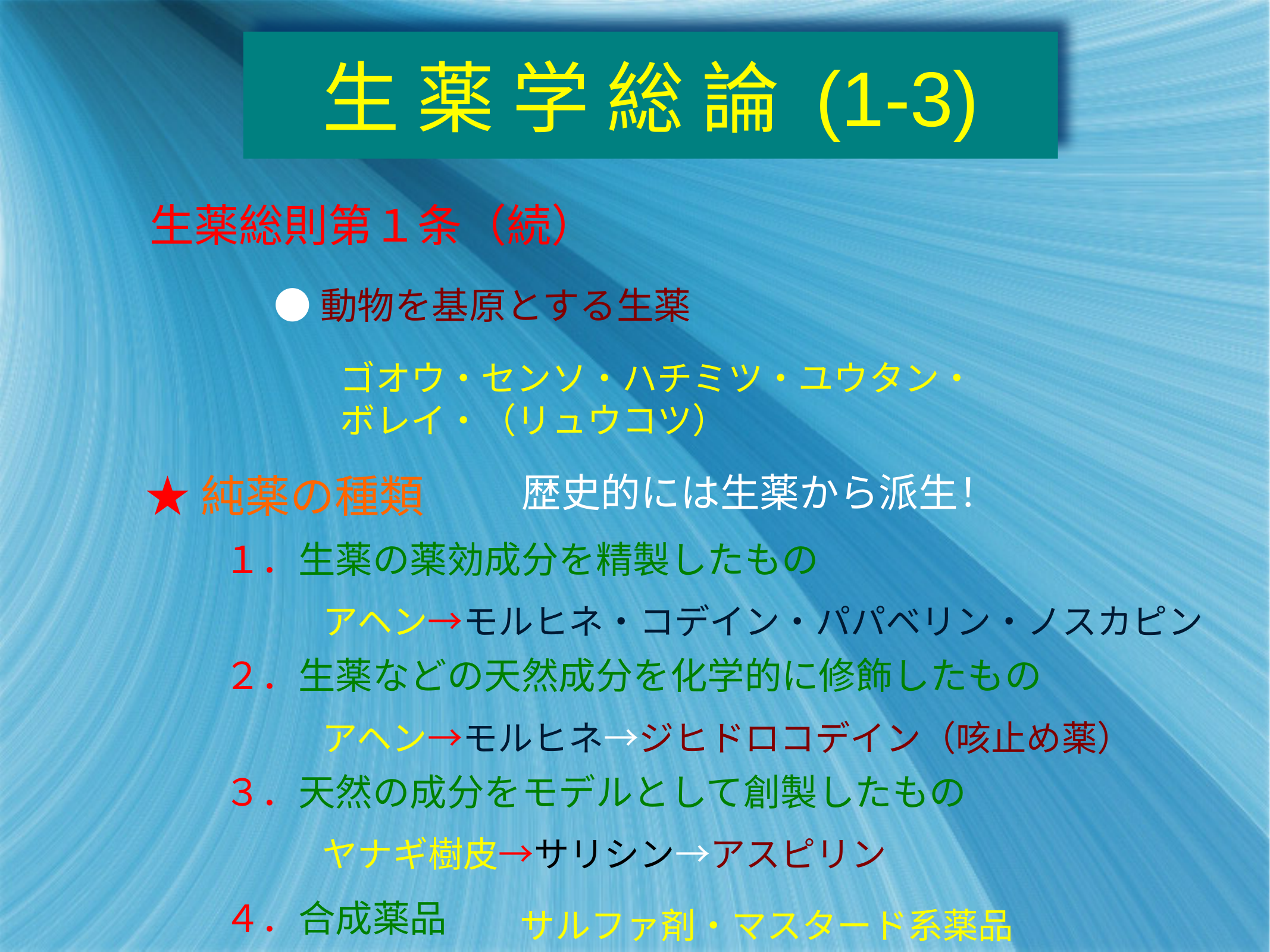

# 生 薬 学 総 論 (1-3)
生薬総則第１条（続）
●動物を基原とする生薬
ゴオウ・センソ・ハチミツ・ユウタン・ボレイ・（リュウコツ）
★純薬の種類
歴史的には生薬から派生！
１．生薬の薬効成分を精製したもの
アヘン→モルヒネ・コデイン・パパベリン・ノスカピン
２．生薬などの天然成分を化学的に修飾したもの
アヘン→モルヒネ→ジヒドロコデイン（咳止め薬）
３．天然の成分をモデルとして創製したもの
ヤナギ樹皮→サリシン→アスピリン
４．合成薬品
サルファ剤・マスタード系薬品